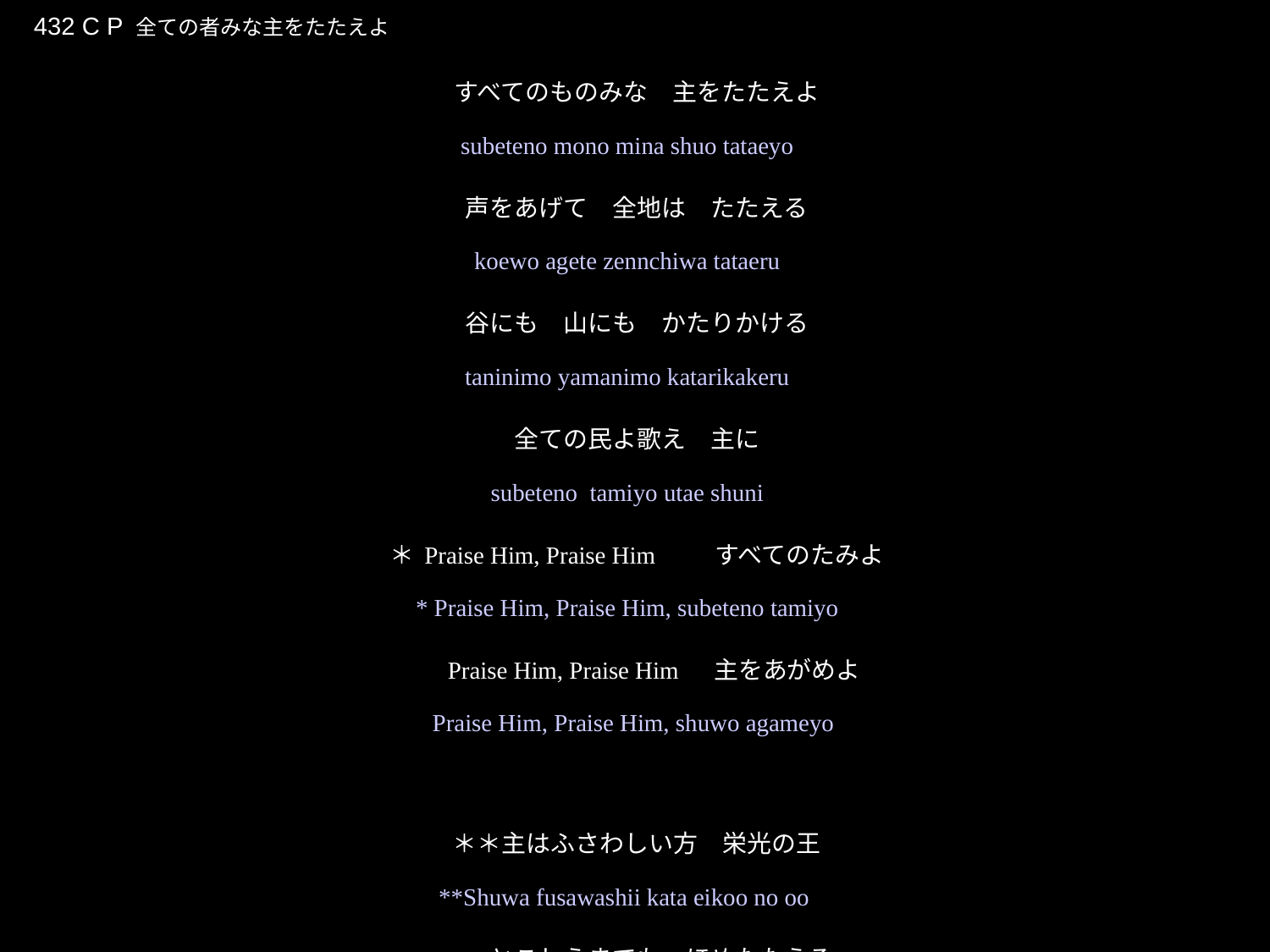

すべてのものみなしゅをたたえよ
★P
432 C P 全ての者みな主をたたえよ
すべてのものみな　主をたたえよ

声をあげて　全地は　たたえる

谷にも　山にも　かたりかける

全ての民よ歌え　主に

＊Praise Him, Praise Him　　すべてのたみよ

　Praise Him, Praise Him    主をあがめよ

＊＊主はふさわしい方　栄光の王

　　とこしえまでも　ほめたたえる
★２
subeteno mono mina shuo tataeyo

koewo agete zennchiwa tataeru

taninimo yamanimo katarikakeru

subeteno  tamiyo utae shuni

* Praise Him, Praise Him, subeteno tamiyo

  Praise Him, Praise Him, shuwo agameyo

**Shuwa fusawashii kata eikoo no oo

   tokoshie mademo hometataeru